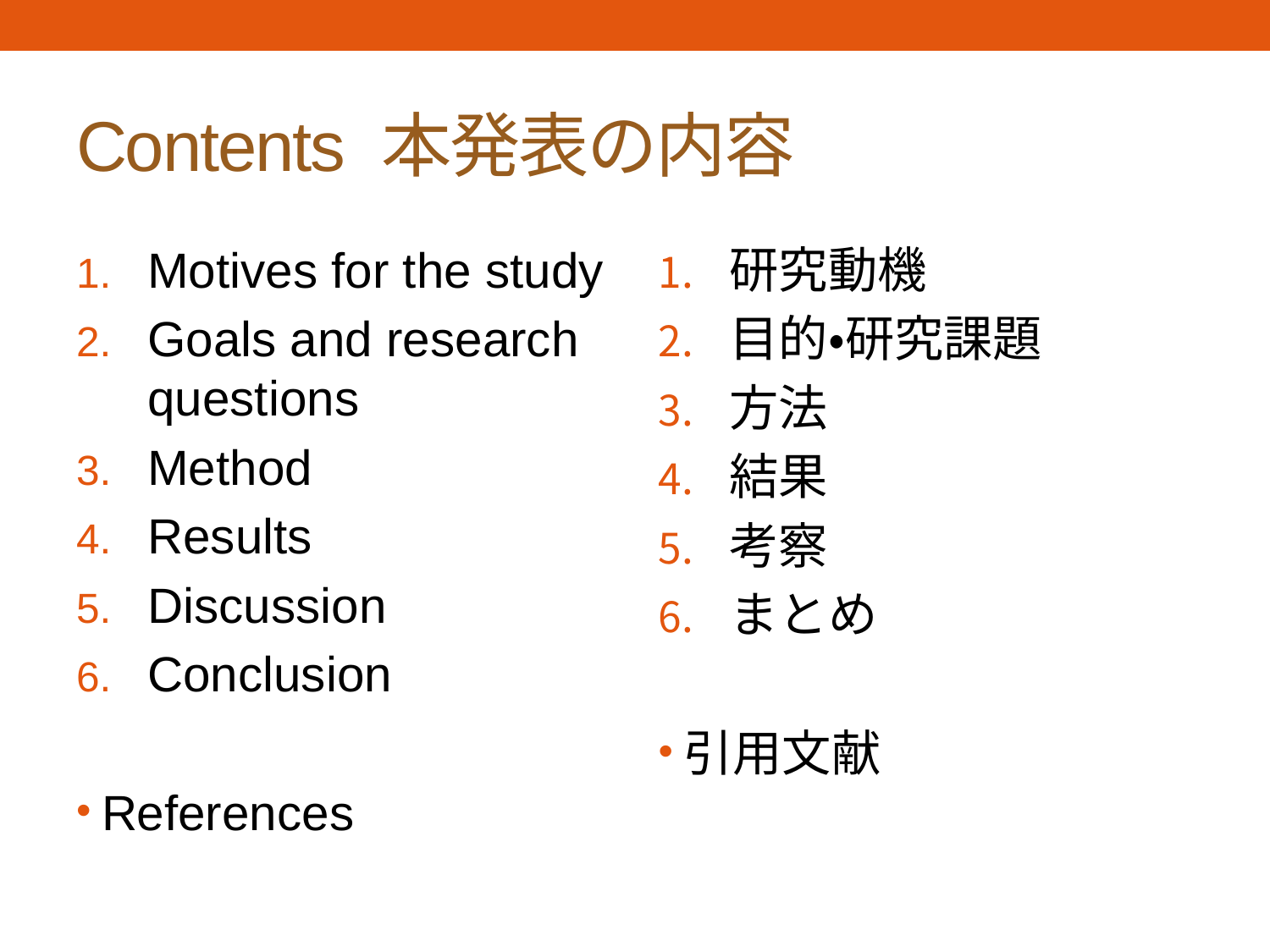

# Contents 本発表の内容
Motives for the study
Goals and research questions
Method
Results
Discussion
Conclusion

References

研究動機
目的・研究課題
方法
結果
考察
まとめ

引用文献